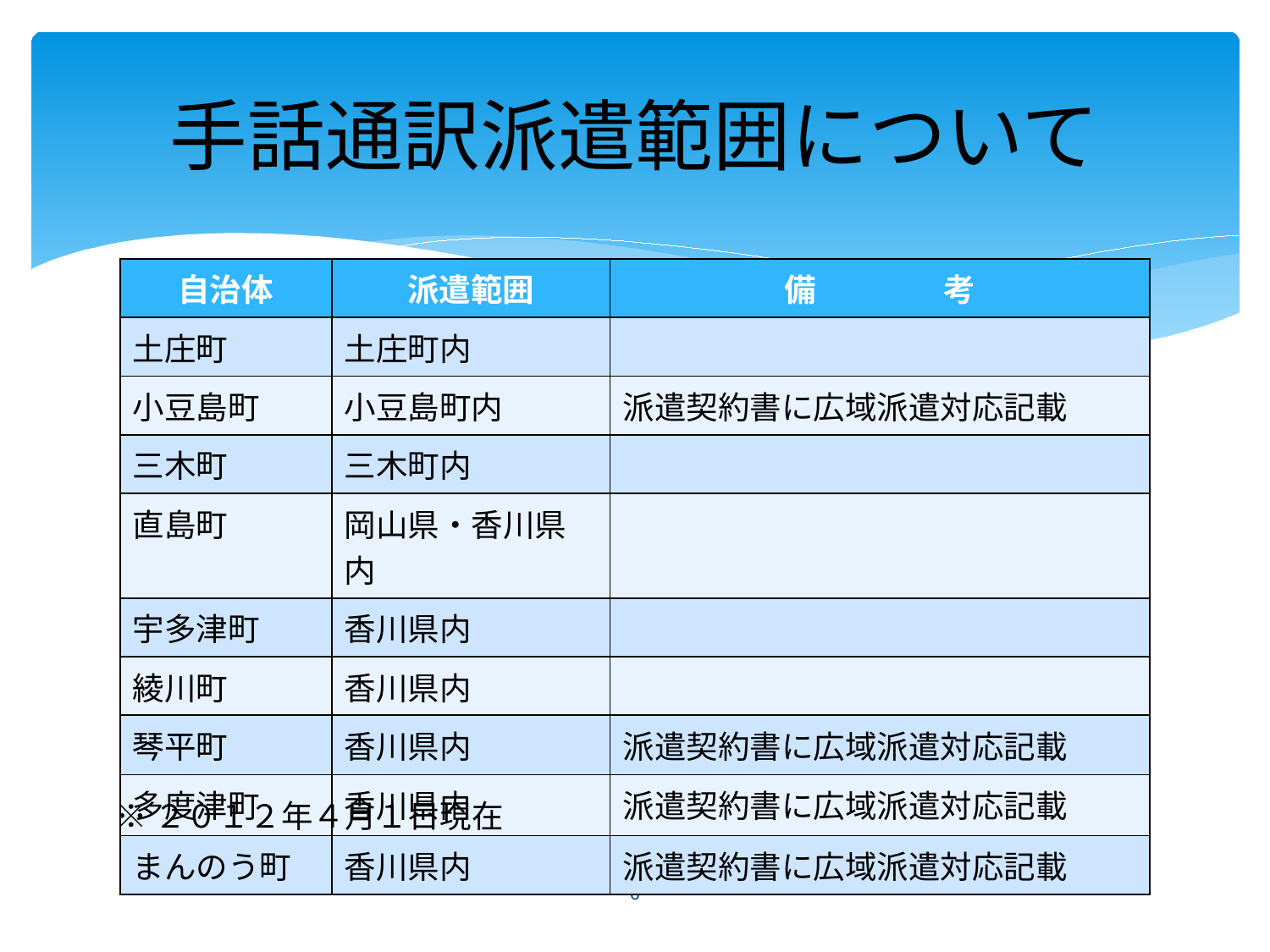

手話通訳派遣範囲について
| 自治体 | 派遣範囲 | 備　　　　考 |
| --- | --- | --- |
| 土庄町 | 土庄町内 |  |
| 小豆島町 | 小豆島町内 | 派遣契約書に広域派遣対応記載 |
| 三木町 | 三木町内 |  |
| 直島町 | 岡山県・香川県内 |  |
| 宇多津町 | 香川県内 |  |
| 綾川町 | 香川県内 |  |
| 琴平町 | 香川県内 | 派遣契約書に広域派遣対応記載 |
| 多度津町 | 香川県内 | 派遣契約書に広域派遣対応記載 |
| まんのう町 | 香川県内 | 派遣契約書に広域派遣対応記載 |
※２０１２年４月１日現在
6